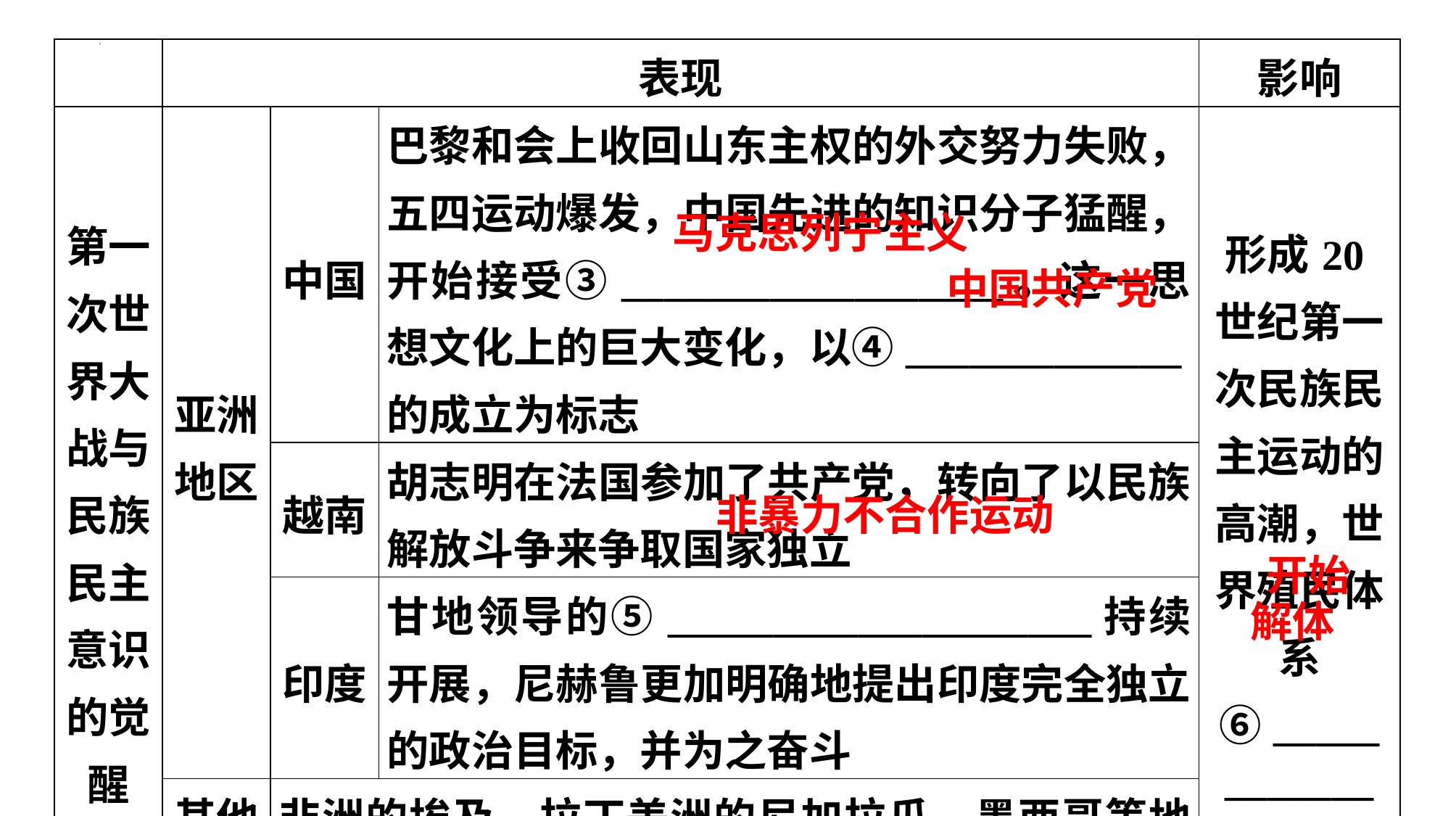

|  | 表现 |  |  | 影响 |
| --- | --- | --- | --- | --- |
| 第一次世界大 战与民族民主 意识的觉醒 | 亚洲地区 | 中国 | 巴黎和会上收回山东主权的外交努力失败，五四运动爆发，中国先进的知识分子猛醒，开始接受③\_\_\_\_\_\_\_\_\_\_\_\_\_\_\_\_\_\_。这一思想文化上的巨大变化，以④\_\_\_\_\_\_\_\_\_\_\_\_\_的成立为标志 | 形成20世纪第一次民族民主运动的高潮，世界殖民体系⑥\_\_\_\_\_ \_\_\_\_\_\_\_ |
|  |  | 越南 | 胡志明在法国参加了共产党，转向了以民族解放斗争来争取国家独立 |  |
|  |  | 印度 | 甘地领导的⑤\_\_\_\_\_\_\_\_\_\_\_\_\_\_\_\_\_\_\_\_持续开展，尼赫鲁更加明确地提出印度完全独立的政治目标，并为之奋斗 |  |
|  | 其他地区 | 非洲的埃及，拉丁美洲的尼加拉瓜、墨西哥等地也出现了争取民族独立和推进民主的进步运动 |  |  |
马克思列宁主义
中国共产党
非暴力不合作运动
开始
解体